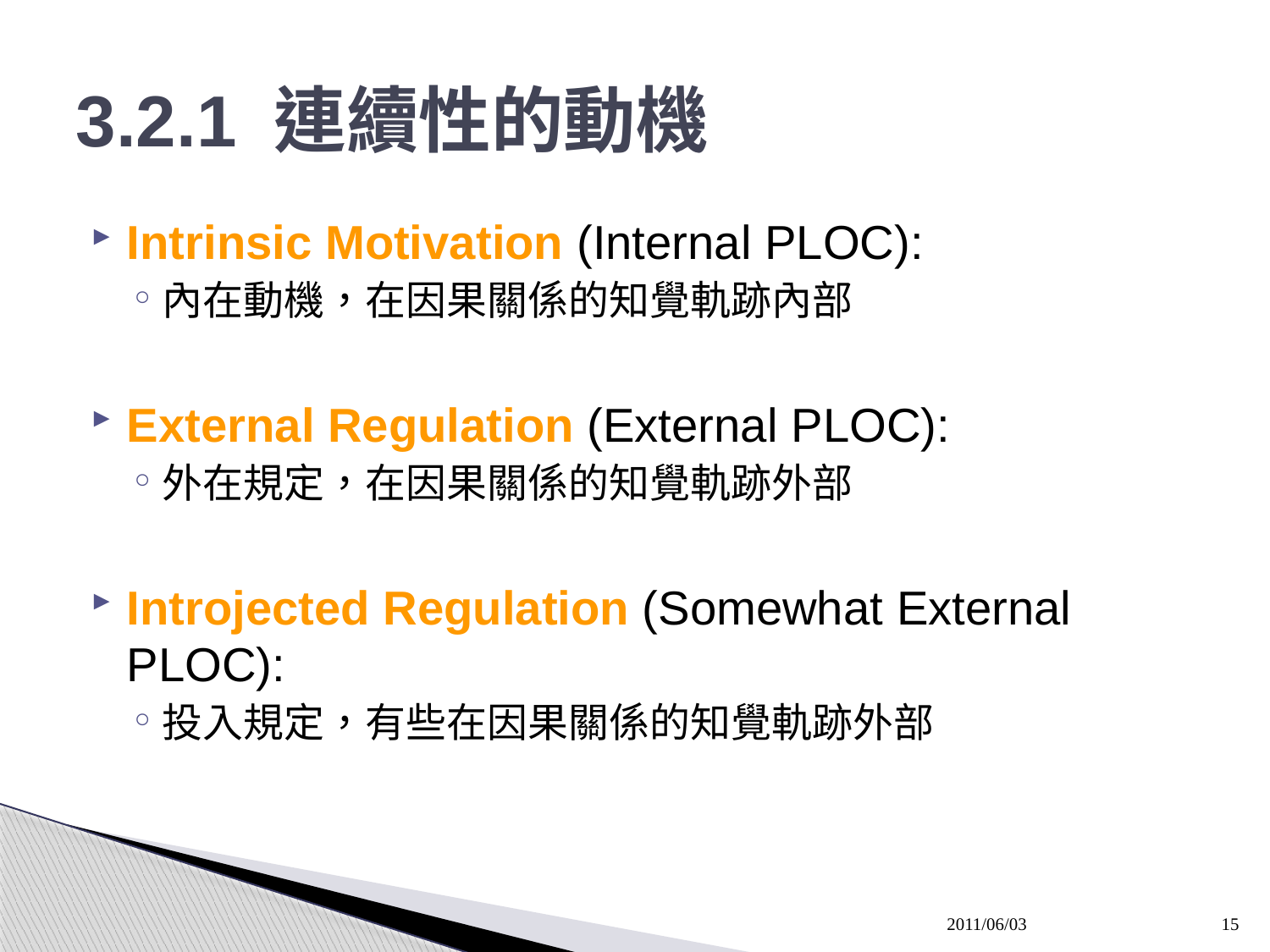

# 3.2.1 連續性的動機
Intrinsic Motivation (Internal PLOC):
內在動機，在因果關係的知覺軌跡內部

External Regulation (External PLOC):
外在規定，在因果關係的知覺軌跡外部

Introjected Regulation (Somewhat External PLOC):
投入規定，有些在因果關係的知覺軌跡外部

2011/06/03
15